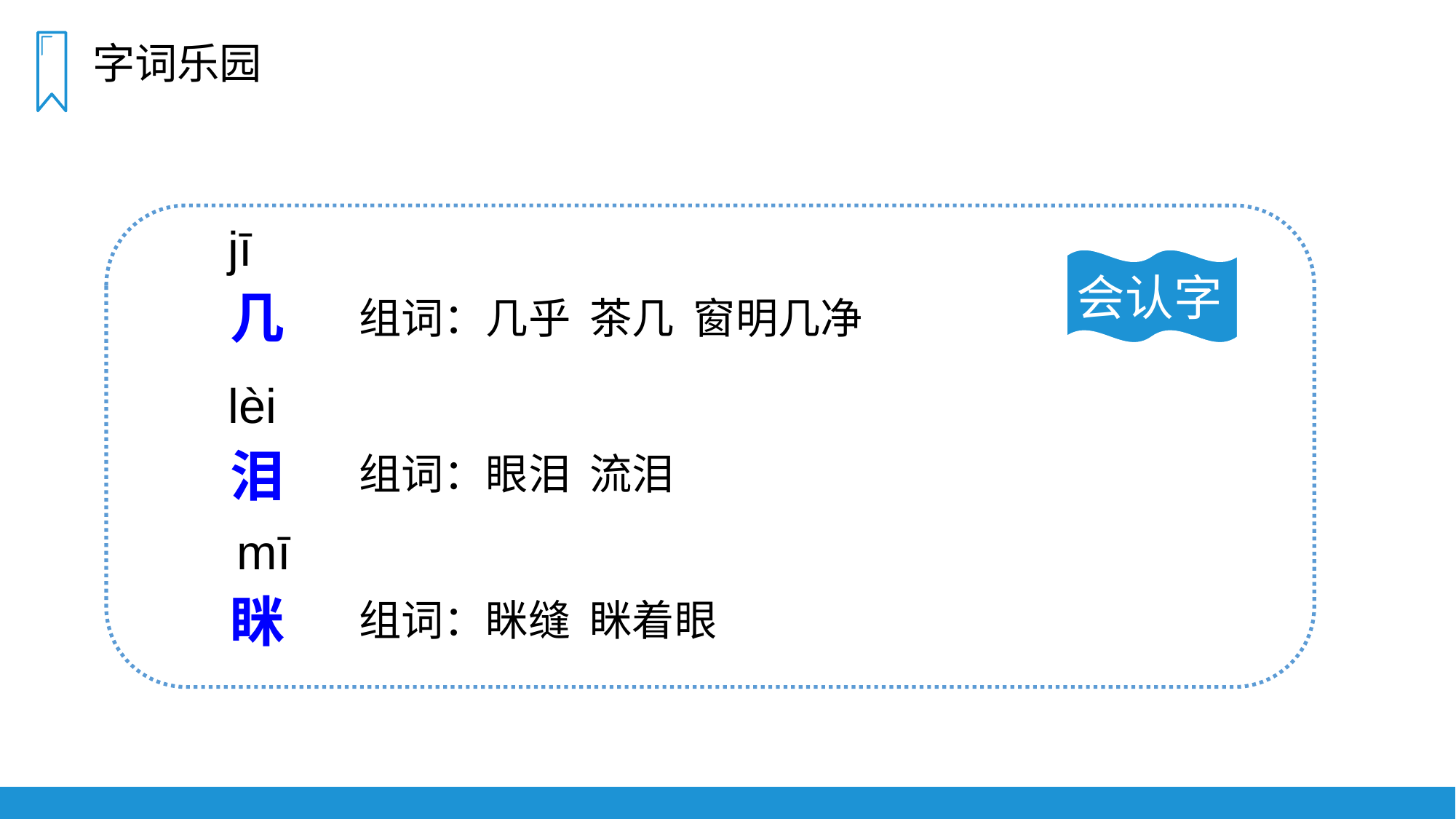

字词乐园

jī
会认字
几
组词：几乎  茶几  窗明几净
lèi
泪
组词：眼泪  流泪
mī
眯
组词：眯缝  眯着眼